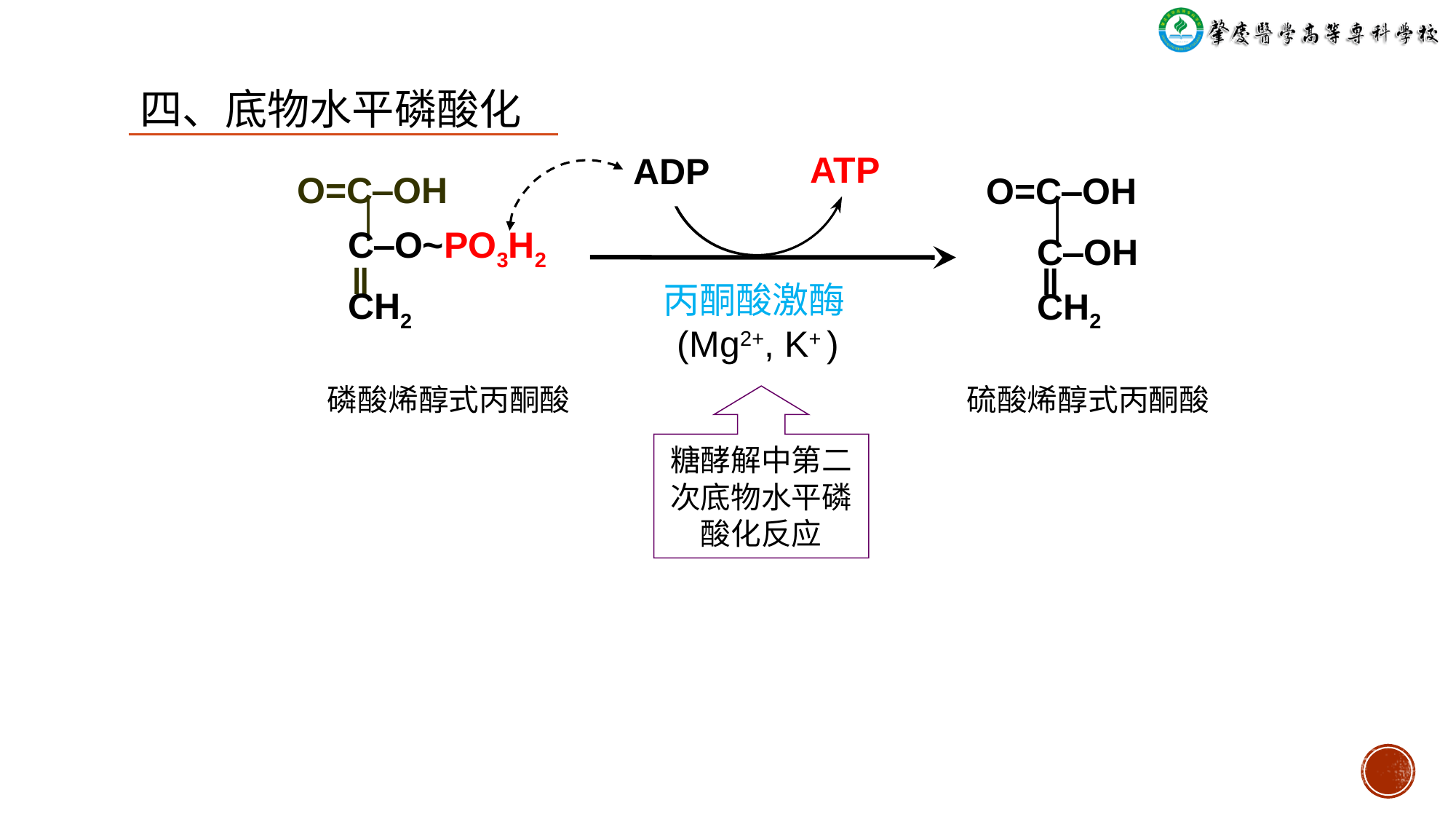

四、底物水平磷酸化
ATP

ADP

 O=C‒OH
       ׀
      C‒O~PO3H2
       ‖
      CH2
 O=C‒OH
       ׀
      C‒OH
       ‖
      CH2

丙酮酸激酶
(Mg2+, K+ )
 磷酸烯醇式丙酮酸
 硫酸烯醇式丙酮酸
糖酵解中第二
次底物水平磷
酸化反应